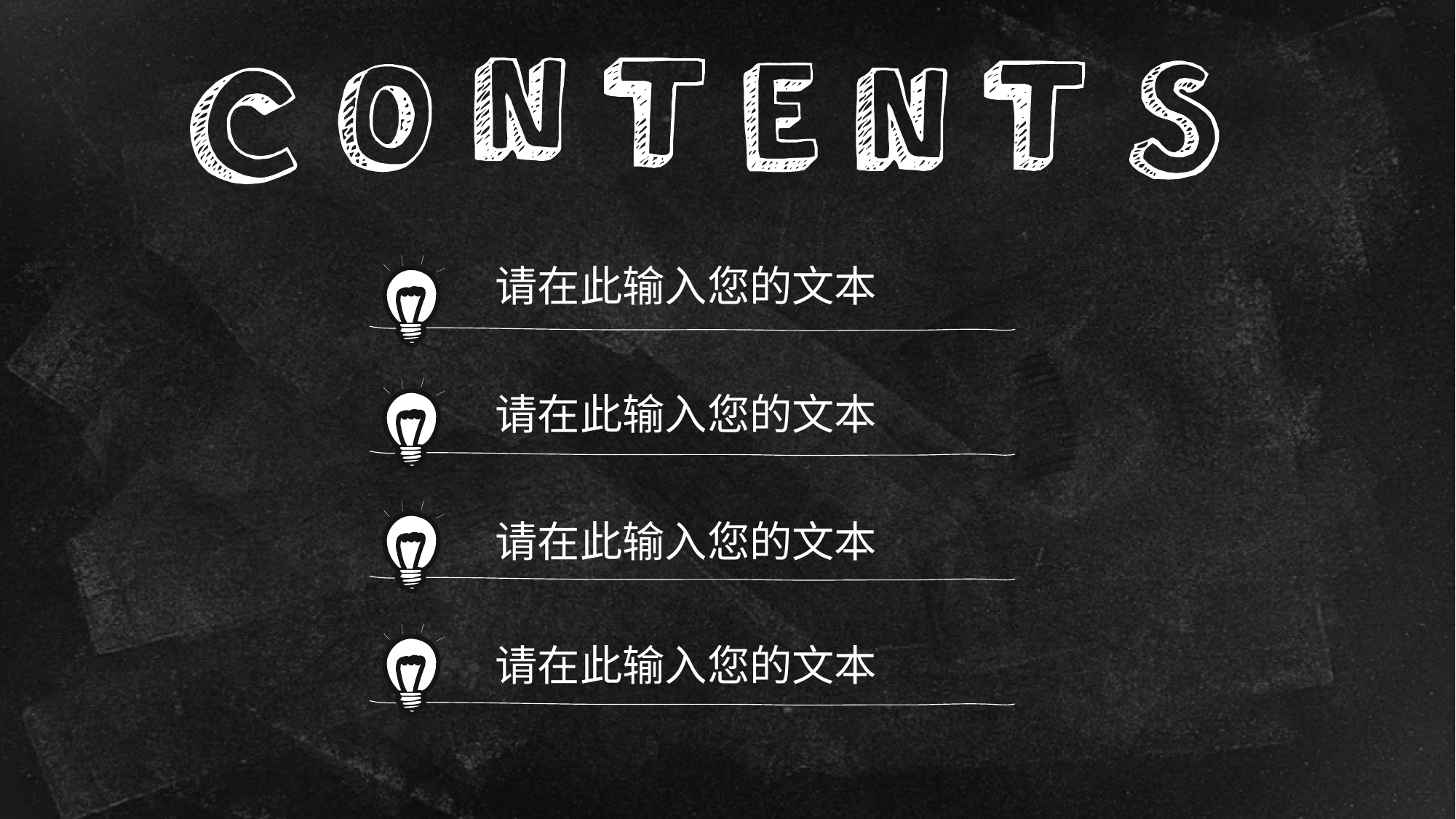

请在此输入您的文本

请在此输入您的文本

请在此输入您的文本

请在此输入您的文本